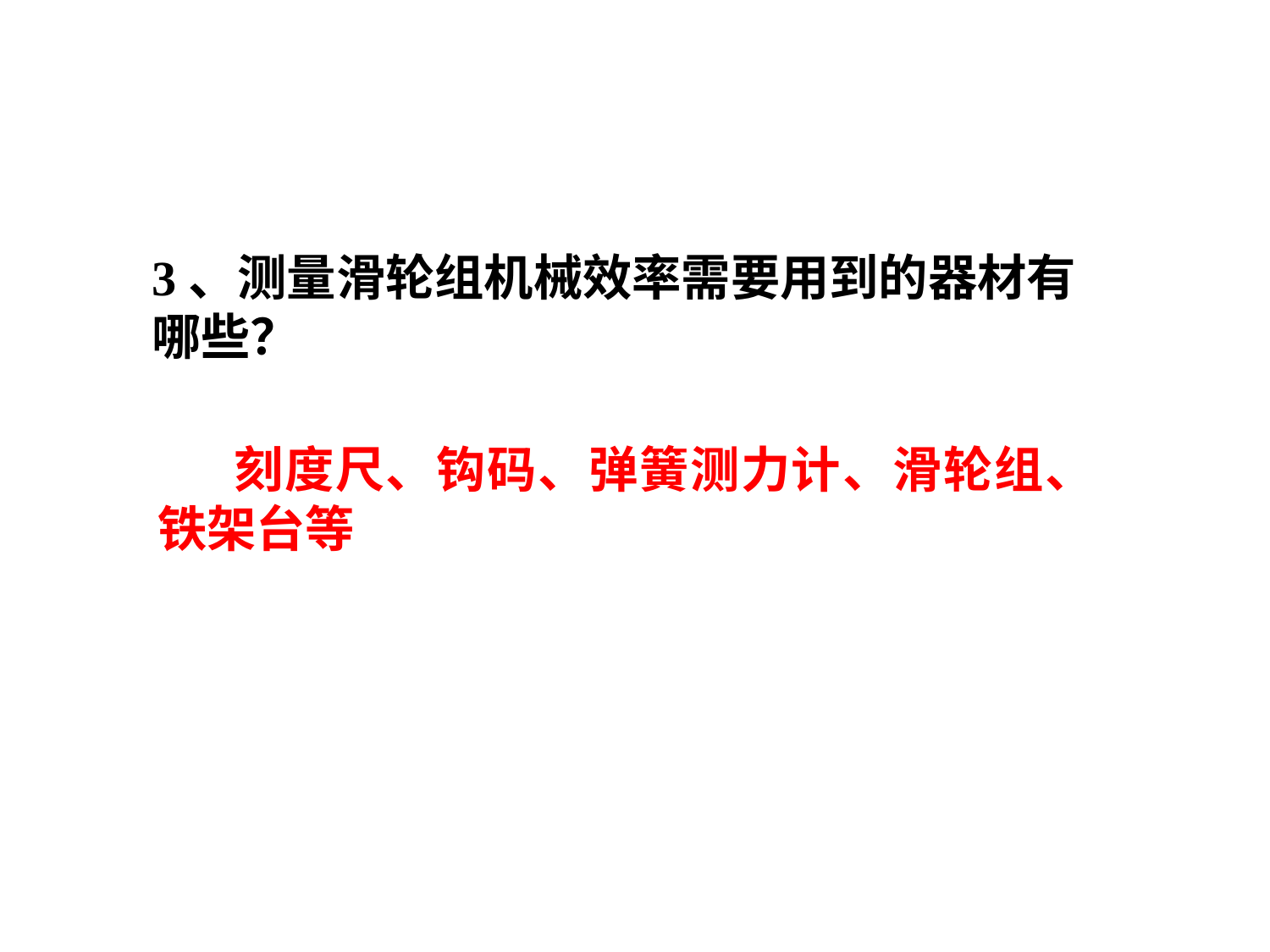

3、测量滑轮组机械效率需要用到的器材有哪些？
  刻度尺、钩码、弹簧测力计、滑轮组、铁架台等